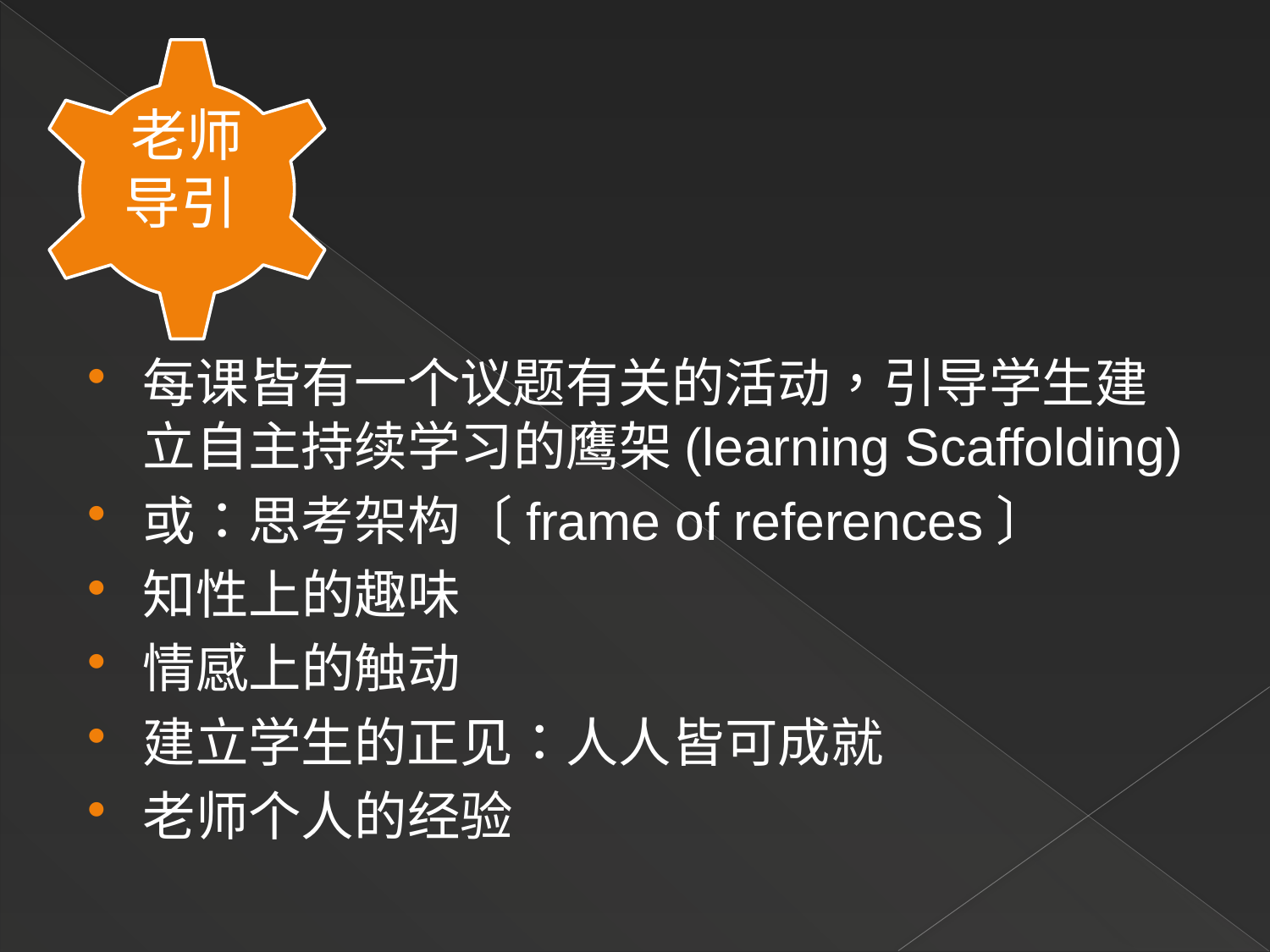

老师导引

#
每课皆有一个议题有关的活动，引导学生建立自主持续学习的鹰架(learning Scaffolding)
或：思考架构〔frame of references〕
知性上的趣味
情感上的触动
建立学生的正见：人人皆可成就
老师个人的经验